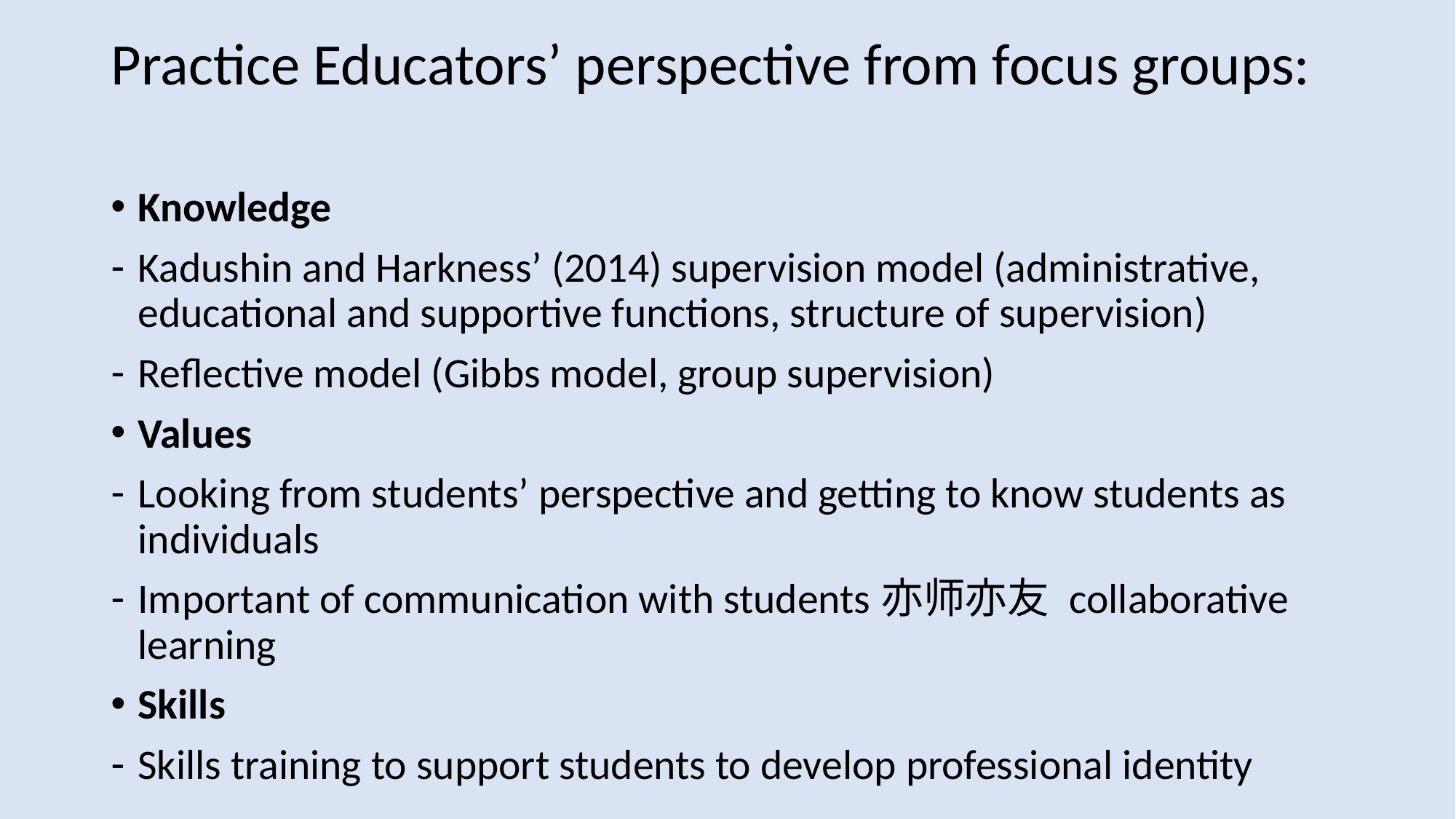

# Practice Educators’ perspective from focus groups:
Knowledge
Kadushin and Harkness’ (2014) supervision model (administrative, educational and supportive functions, structure of supervision)
Reflective model (Gibbs model, group supervision)
Values
Looking from students’ perspective and getting to know students as individuals
Important of communication with students亦师亦友 collaborative learning
Skills
Skills training to support students to develop professional identity